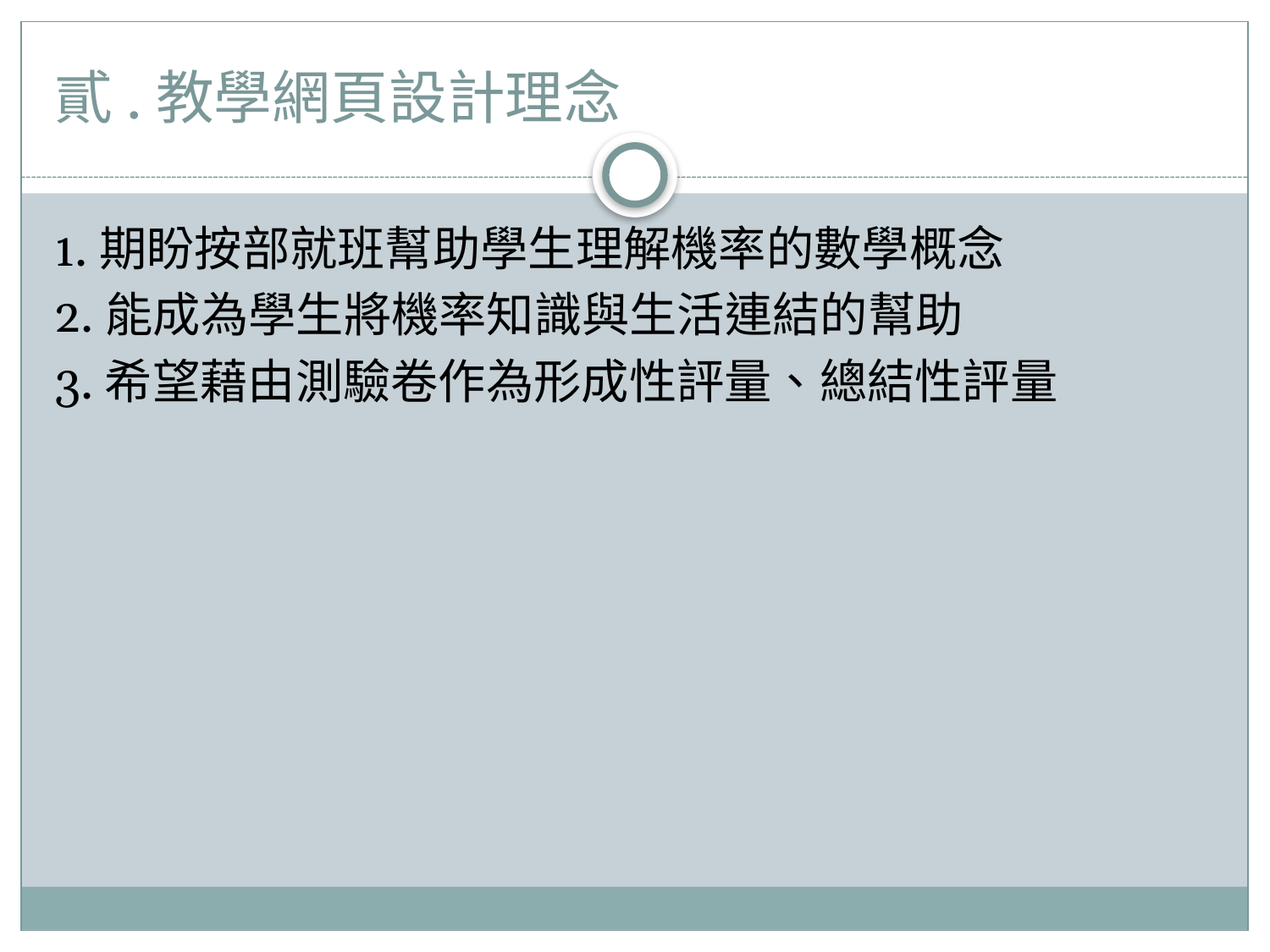

# 貳.教學網頁設計理念
1.期盼按部就班幫助學生理解機率的數學概念
2.能成為學生將機率知識與生活連結的幫助
3.希望藉由測驗卷作為形成性評量、總結性評量